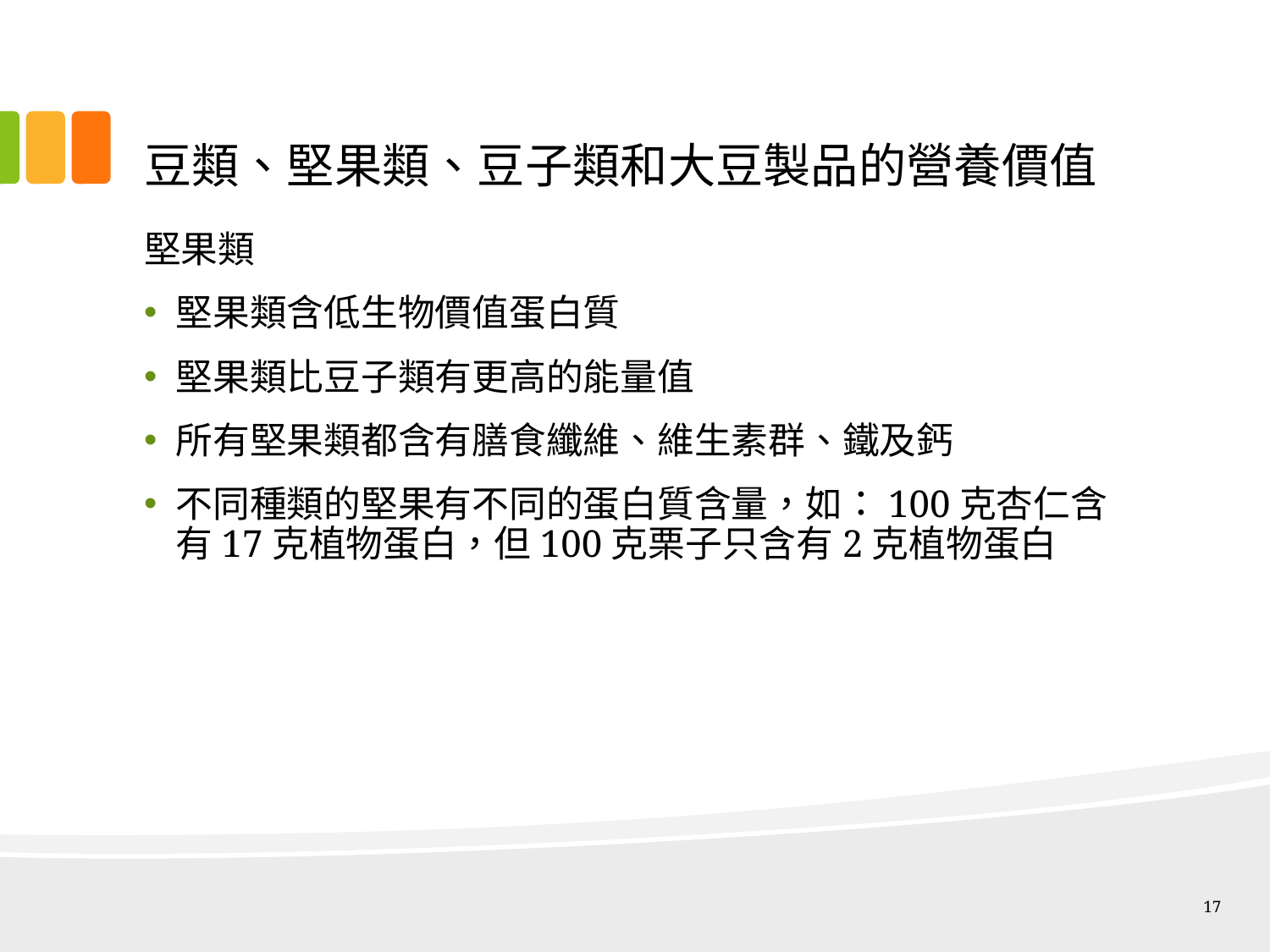

# 豆類、堅果類、豆子類和大豆製品的營養價值
堅果類
堅果類含低生物價值蛋白質
堅果類比豆子類有更高的能量值
所有堅果類都含有膳食纖維、維生素群、鐵及鈣
不同種類的堅果有不同的蛋白質含量，如：100克杏仁含有17克植物蛋白，但100克栗子只含有2克植物蛋白
17